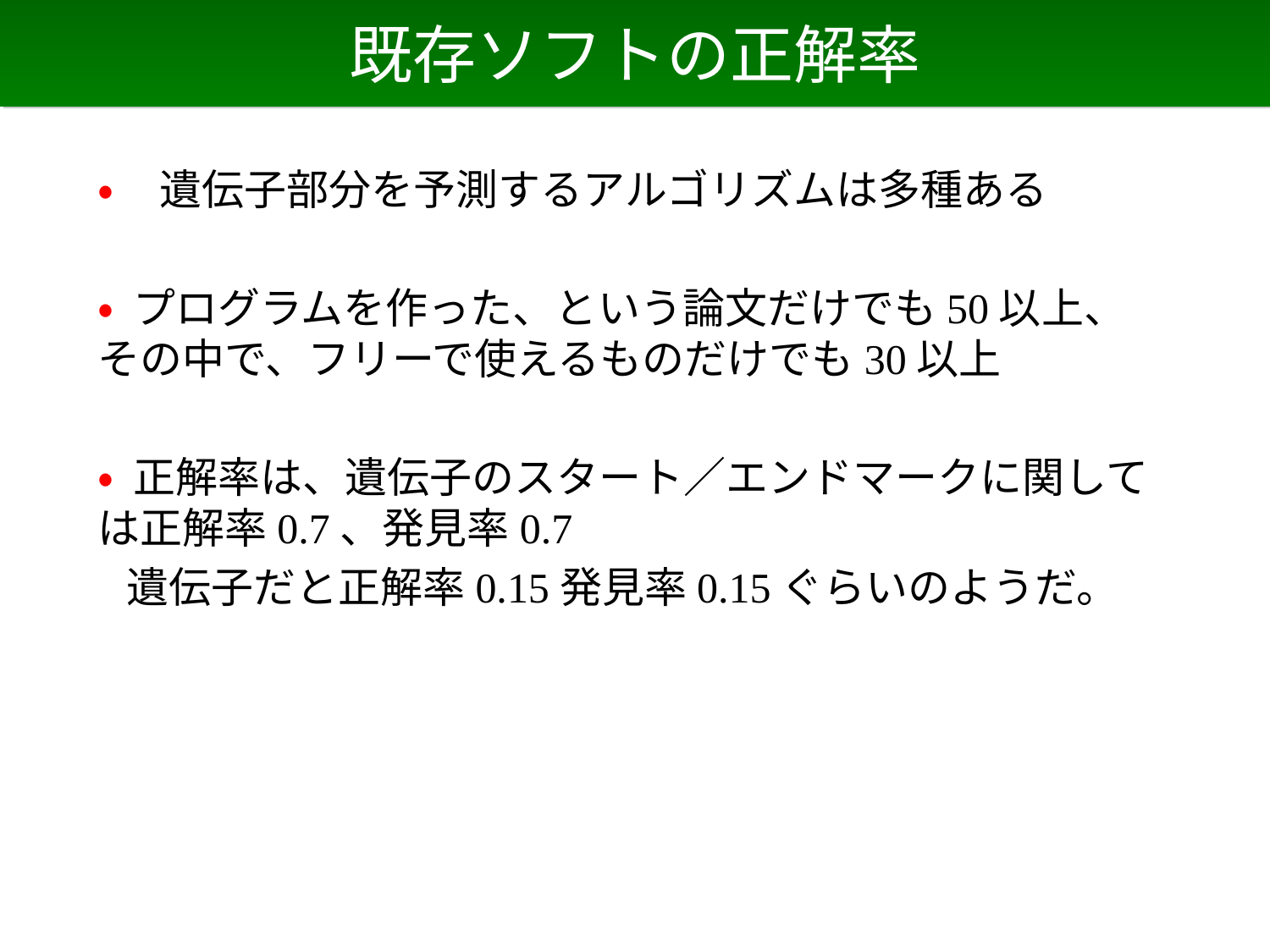

# 既存ソフトの正解率
• 遺伝子部分を予測するアルゴリズムは多種ある

• プログラムを作った、という論文だけでも50以上、その中で、フリーで使えるものだけでも30以上

• 正解率は、遺伝子のスタート／エンドマークに関しては正解率0.7、発見率0.7
  遺伝子だと正解率0.15発見率0.15ぐらいのようだ。